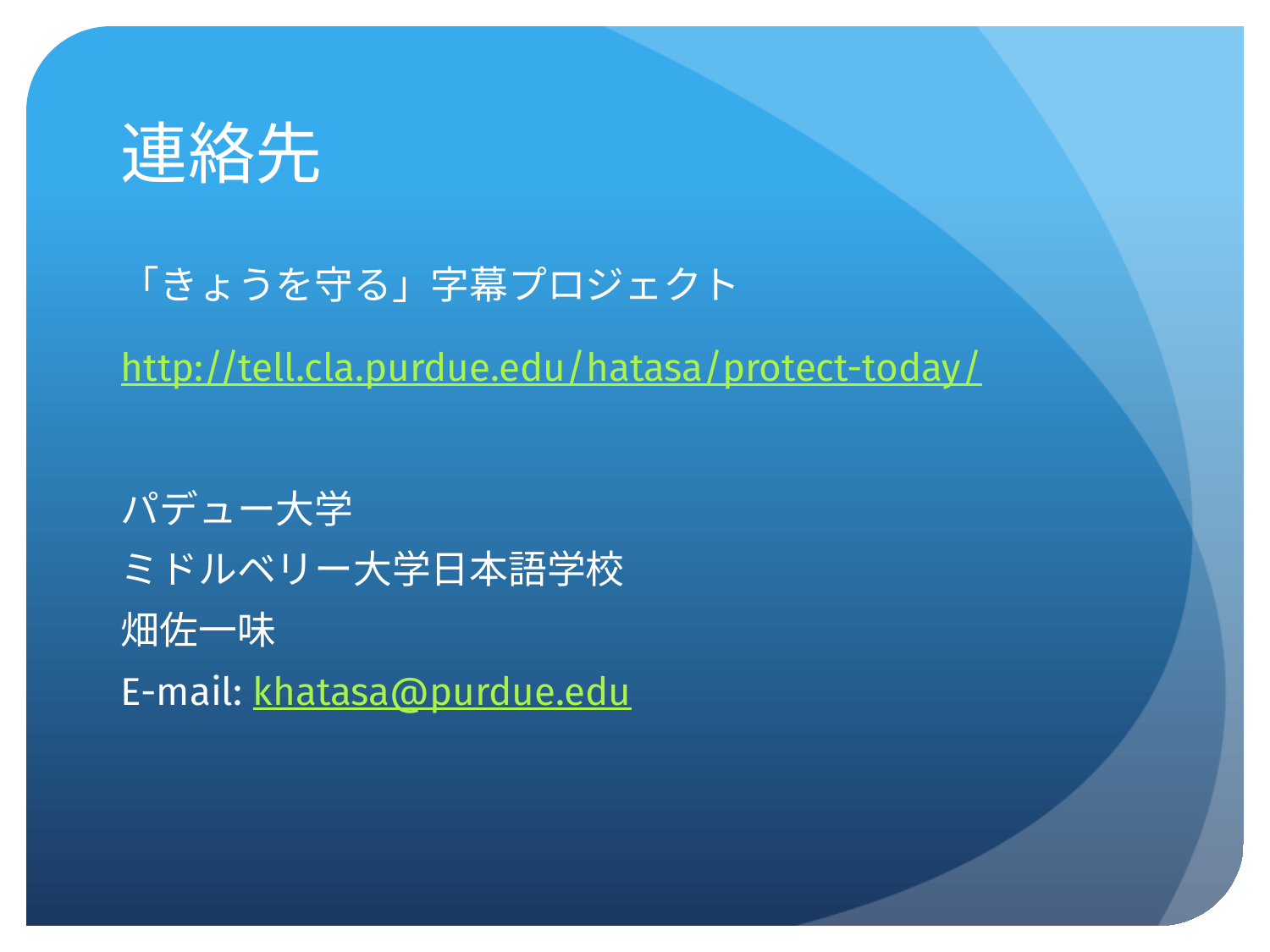

# 連絡先
「きょうを守る」字幕プロジェクト
http://tell.cla.purdue.edu/hatasa/protect-today/

パデュー大学
ミドルベリー大学日本語学校
畑佐一味
E-mail: khatasa@purdue.edu